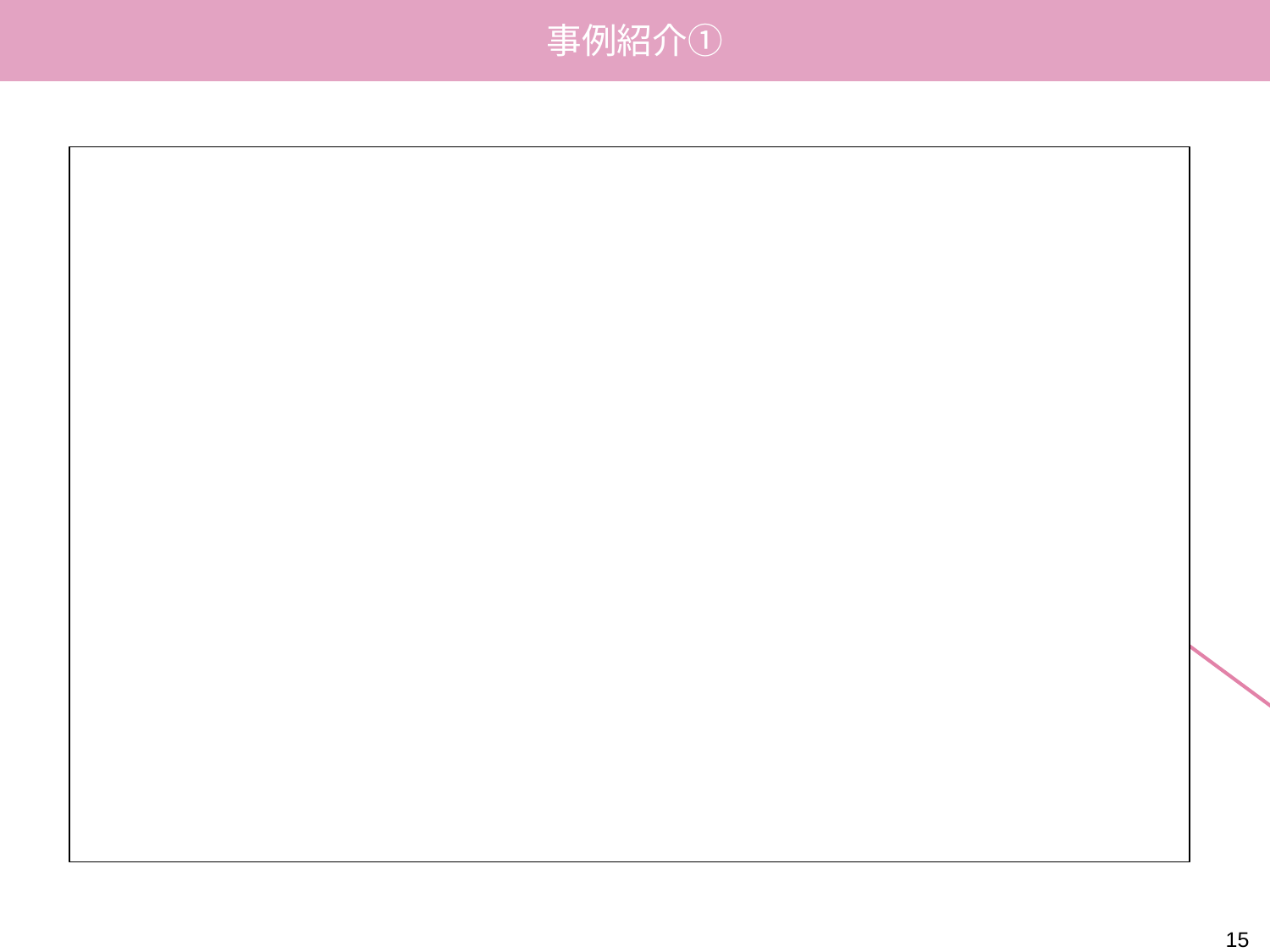

事例紹介①
任意
貴所の利用者事例があれば
ご記載ください。
形式は貴所使用の形式を
継続してご利用いただけます

こちらの頁には、貴所の利用者様の事例を掲載ください。形式は貴所資料の形式を継続してご利用いただけます。
利用者様の状態や利用の経過、利用様の写真等を記載ください。
また、情報としては、病歴、要介護度、紹介までの経緯、利用時の様子、実際利用したサービス内容、家族との関係などが例として挙げられます。

利用者事例を張り付けたい
ー利用者事例の元ファイルー
(1)何もない場所でカーソルを左クリックしたのちドラックで、張り付ける利用者事例全体を囲います。
(2)貼り付けたい利用者事例全体が選択されていることを確認したあとに、右クリックをして“コピー”ボタンを押します。
ー本資料ー
(3)本スライドを開いて、空いているところで右クリックし、“貼り付け”ボタンを押します
(4)貼り付けられた事例を選択したまま、ドラックして配置したい場所に移動します。

文字を入れたい
(1)上部“挿入”リボンから“テキストボックス”を押します
(2)横書きを選択します
(3)文字を入力したい場所へカーソルを移動させたのち、左クリックします。
(4)文字が入力できるようになります
15